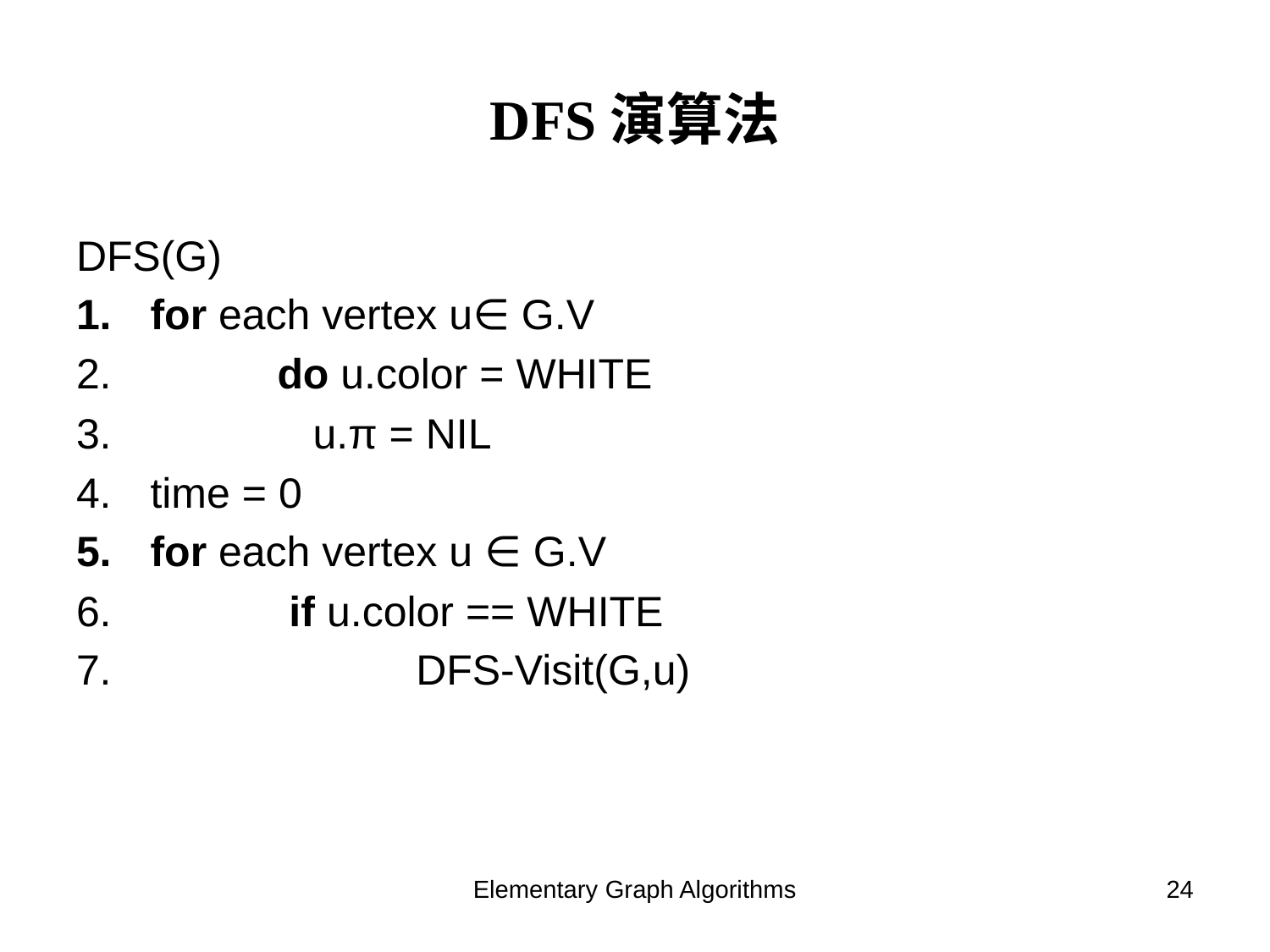

# DFS演算法
DFS(G)
for each vertex u∈ G.V
	do u.color = WHITE
	   u.π = NIL
time = 0
for each vertex u ∈ G.V
	 if u.color == WHITE
		 DFS-Visit(G,u)

Elementary Graph Algorithms
24